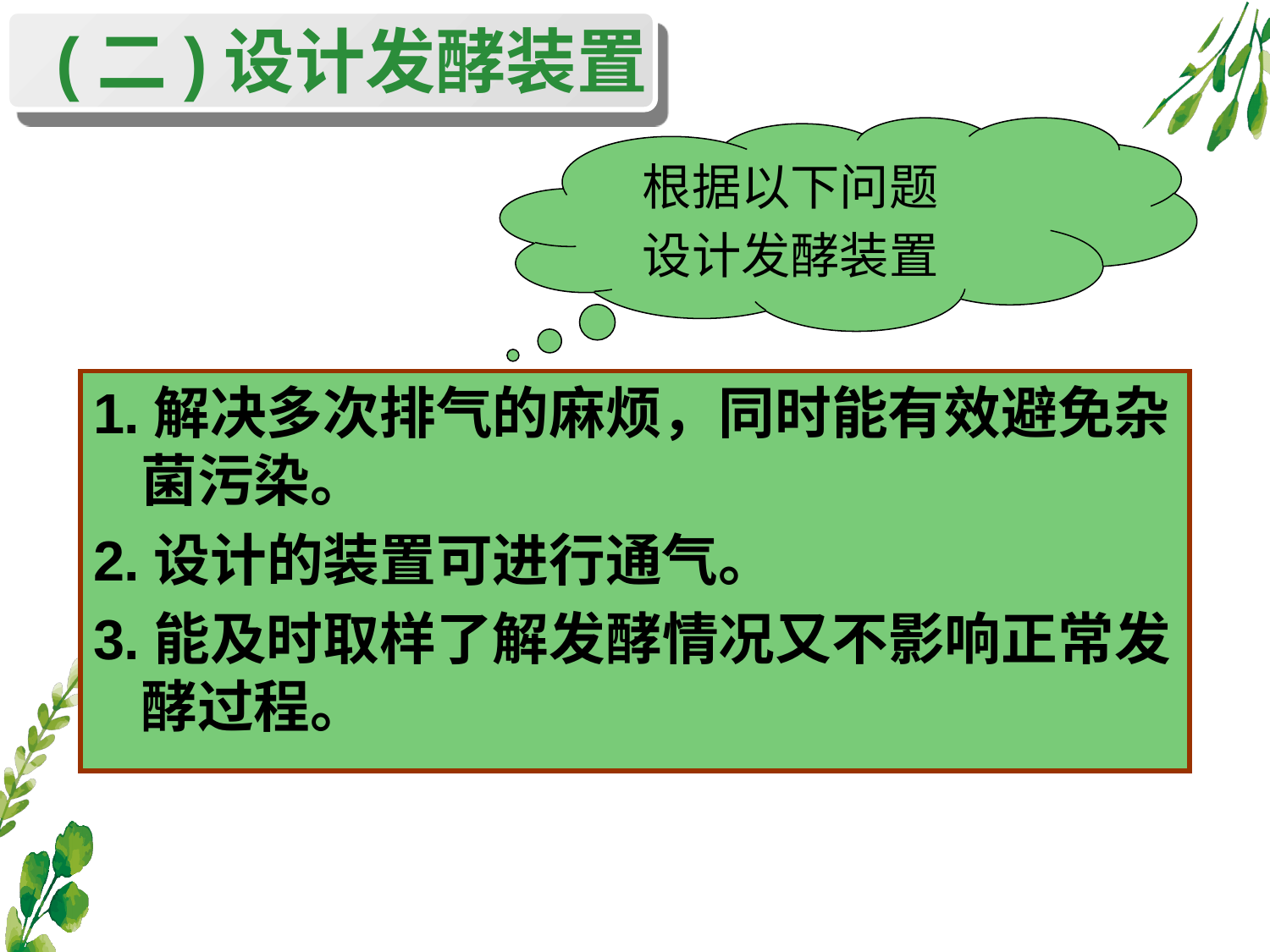

(二)设计发酵装置
  根据以下问题
  设计发酵装置

1.解决多次排气的麻烦，同时能有效避免杂菌污染。
2.设计的装置可进行通气。
3.能及时取样了解发酵情况又不影响正常发酵过程。